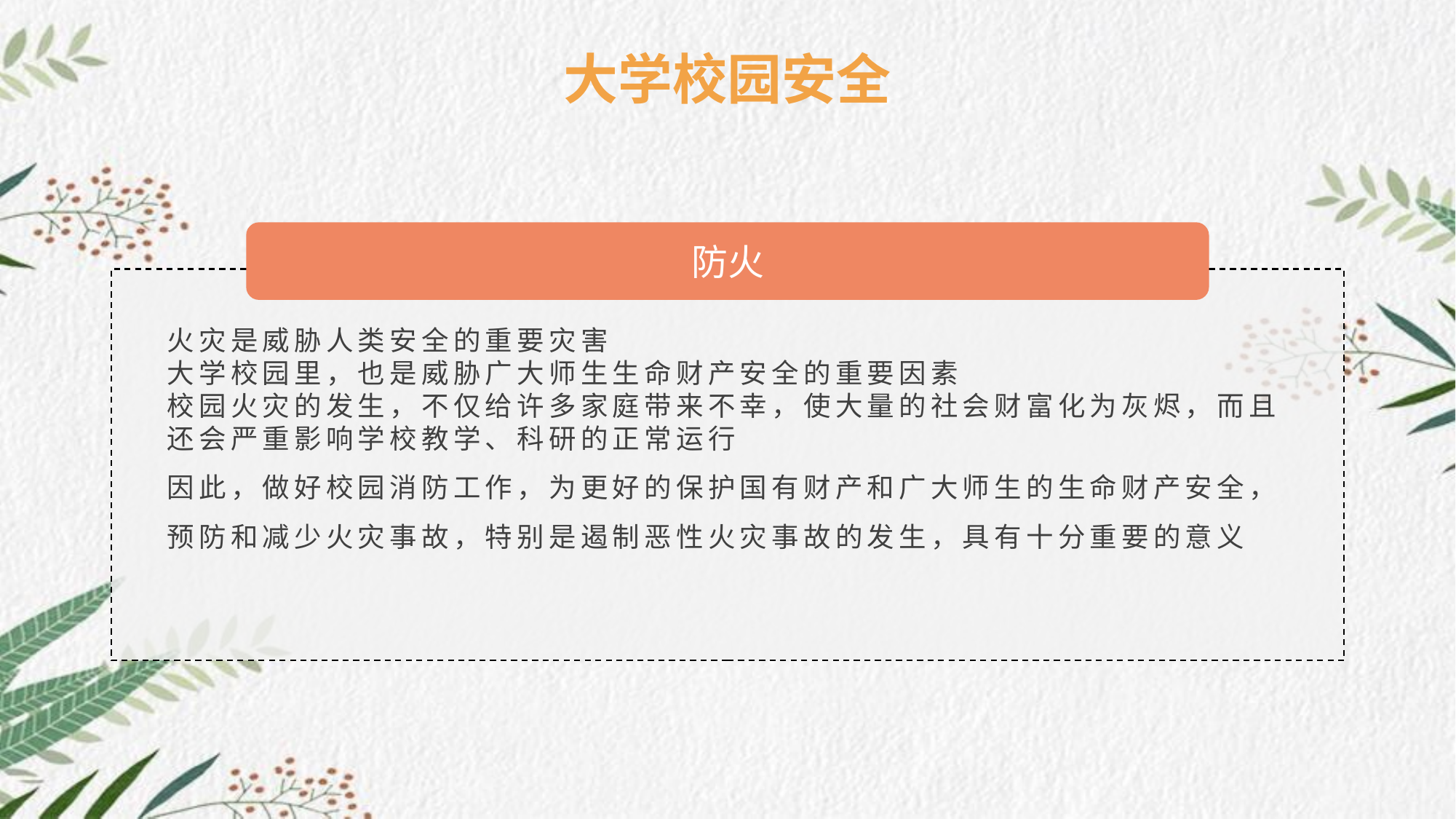

大学校园安全
防火

火灾是威胁人类安全的重要灾害
大学校园里，也是威胁广大师生生命财产安全的重要因素
校园火灾的发生，不仅给许多家庭带来不幸，使大量的社会财富化为灰烬，而且还会严重影响学校教学、科研的正常运行
因此，做好校园消防工作，为更好的保护国有财产和广大师生的生命财产安全，预防和减少火灾事故，特别是遏制恶性火灾事故的发生，具有十分重要的意义